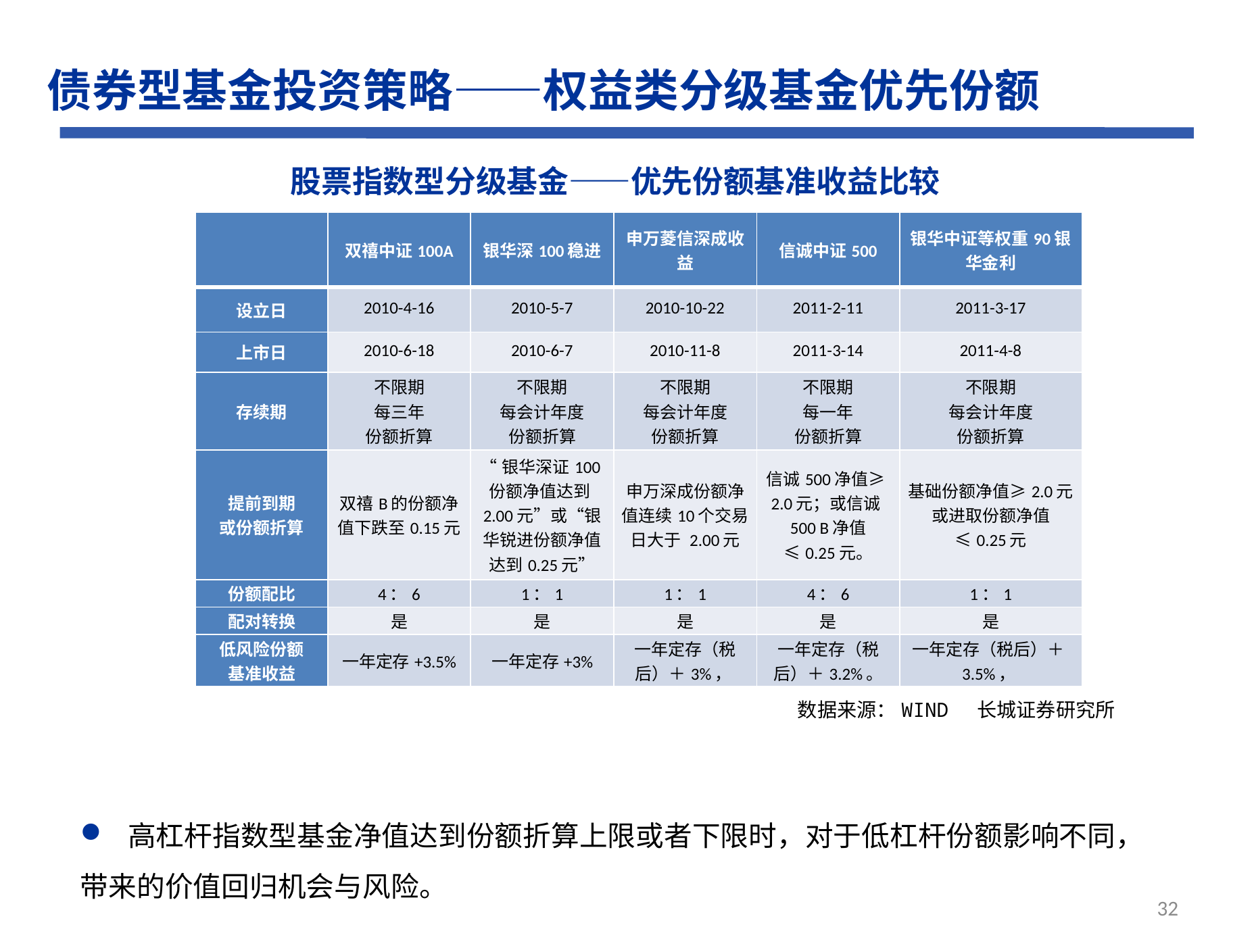

# 债券型基金投资策略——权益类分级基金优先份额
股票指数型分级基金——优先份额基准收益比较
|  | 双禧中证100A | 银华深100稳进 | 申万菱信深成收益 | 信诚中证500 | 银华中证等权重90银华金利 |
| --- | --- | --- | --- | --- | --- |
| 设立日 | 2010-4-16 | 2010-5-7 | 2010-10-22 | 2011-2-11 | 2011-3-17 |
| 上市日 | 2010-6-18 | 2010-6-7 | 2010-11-8 | 2011-3-14 | 2011-4-8 |
| 存续期 | 不限期 每三年 份额折算 | 不限期 每会计年度 份额折算 | 不限期 每会计年度 份额折算 | 不限期 每一年 份额折算 | 不限期 每会计年度 份额折算 |
| 提前到期 或份额折算 | 双禧B的份额净值下跌至0.15元 | “银华深证100份额净值达到2.00元”或“银华锐进份额净值达到0.25元” | 申万深成份额净值连续10个交易日大于 2.00元 | 信诚500净值≥2.0元；或信诚500 B净值≤0.25元。 | 基础份额净值≥2.0元或进取份额净值≤0.25元 |
| 份额配比 | 4：6 | 1：1 | 1：1 | 4：6 | 1：1 |
| 配对转换 | 是 | 是 | 是 | 是 | 是 |
| 低风险份额 基准收益 | 一年定存+3.5% | 一年定存+3% | 一年定存（税后）＋3%， | 一年定存（税后）＋3.2%。 | 一年定存（税后）＋3.5%， |
数据来源：WIND  长城证券研究所
  高杠杆指数型基金净值达到份额折算上限或者下限时，对于低杠杆份额影响不同，带来的价值回归机会与风险。
32